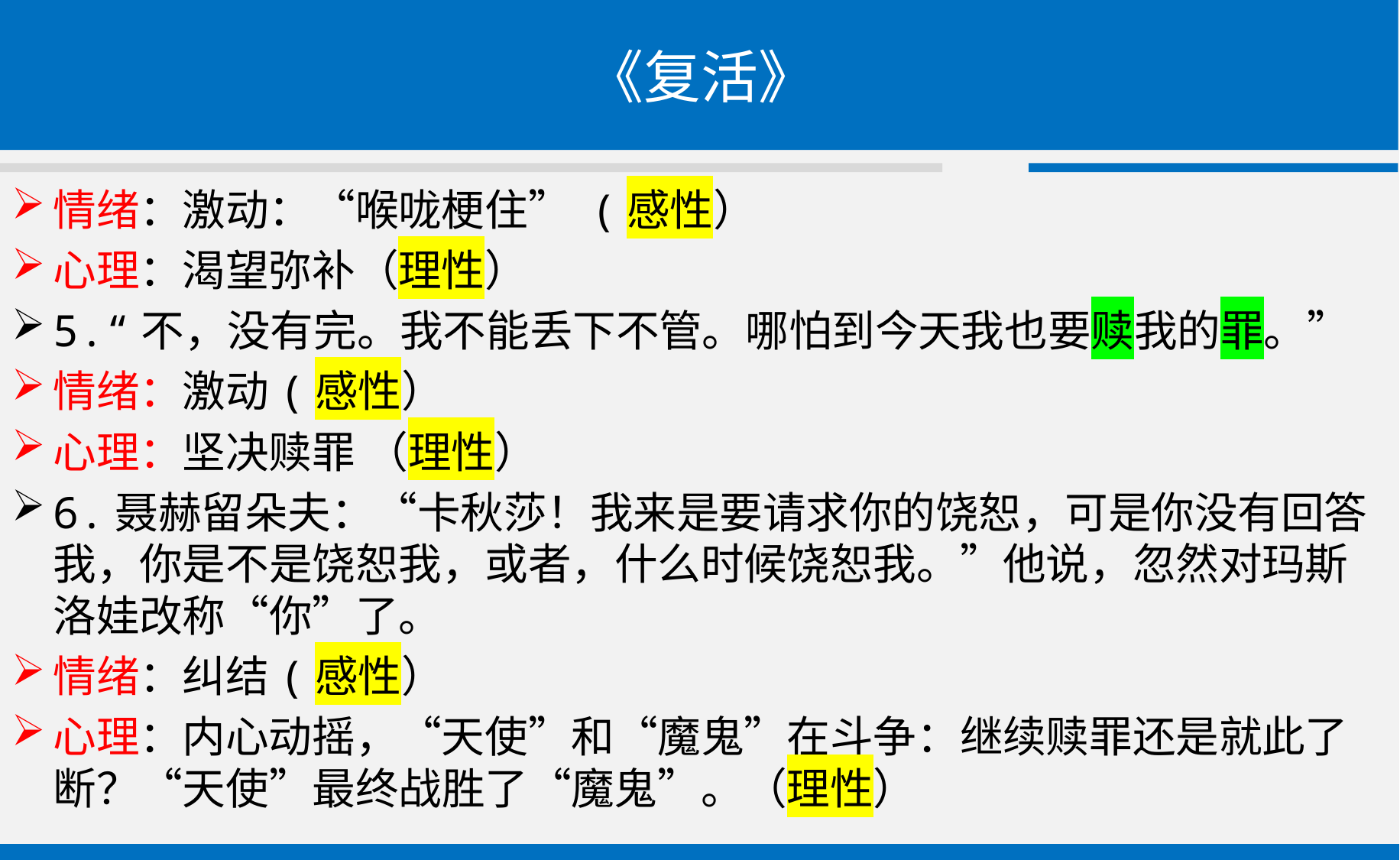

# 《复活》
情绪：激动：“喉咙梗住” (感性）
心理：渴望弥补（理性）
5.“不，没有完。我不能丢下不管。哪怕到今天我也要赎我的罪。”
情绪：激动(感性）
心理：坚决赎罪 （理性）
6.聂赫留朵夫：“卡秋莎！我来是要请求你的饶恕，可是你没有回答我，你是不是饶恕我，或者，什么时候饶恕我。”他说，忽然对玛斯洛娃改称“你”了。
情绪：纠结(感性）
心理：内心动摇，“天使”和“魔鬼”在斗争：继续赎罪还是就此了断？“天使”最终战胜了“魔鬼”。（理性）